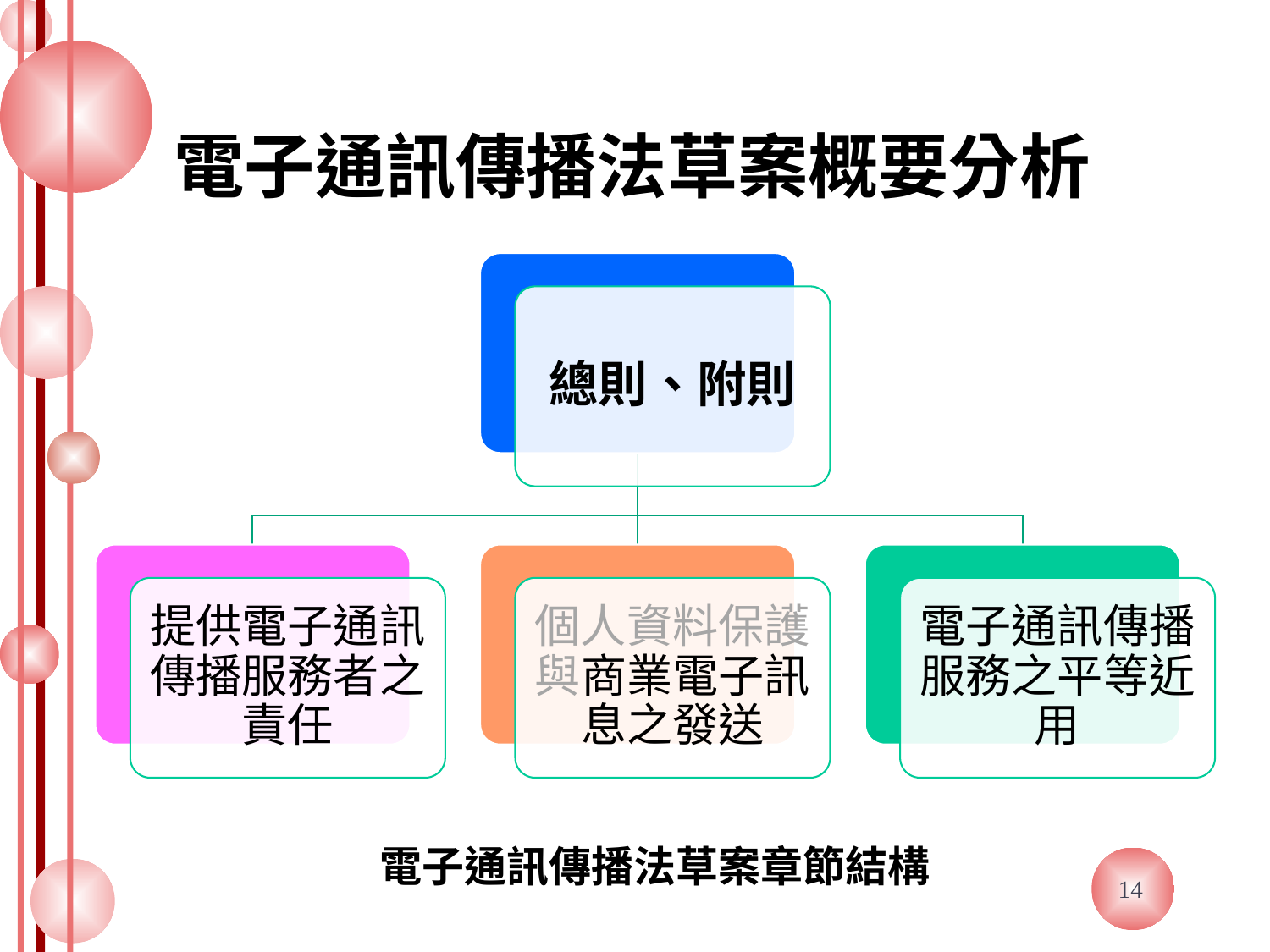

# 電子通訊傳播法草案概要分析
總則、附則
提供電子通訊傳播服務者之責任
個人資料保護與商業電子訊息之發送
電子通訊傳播服務之平等近用
電子通訊傳播法草案章節結構
14